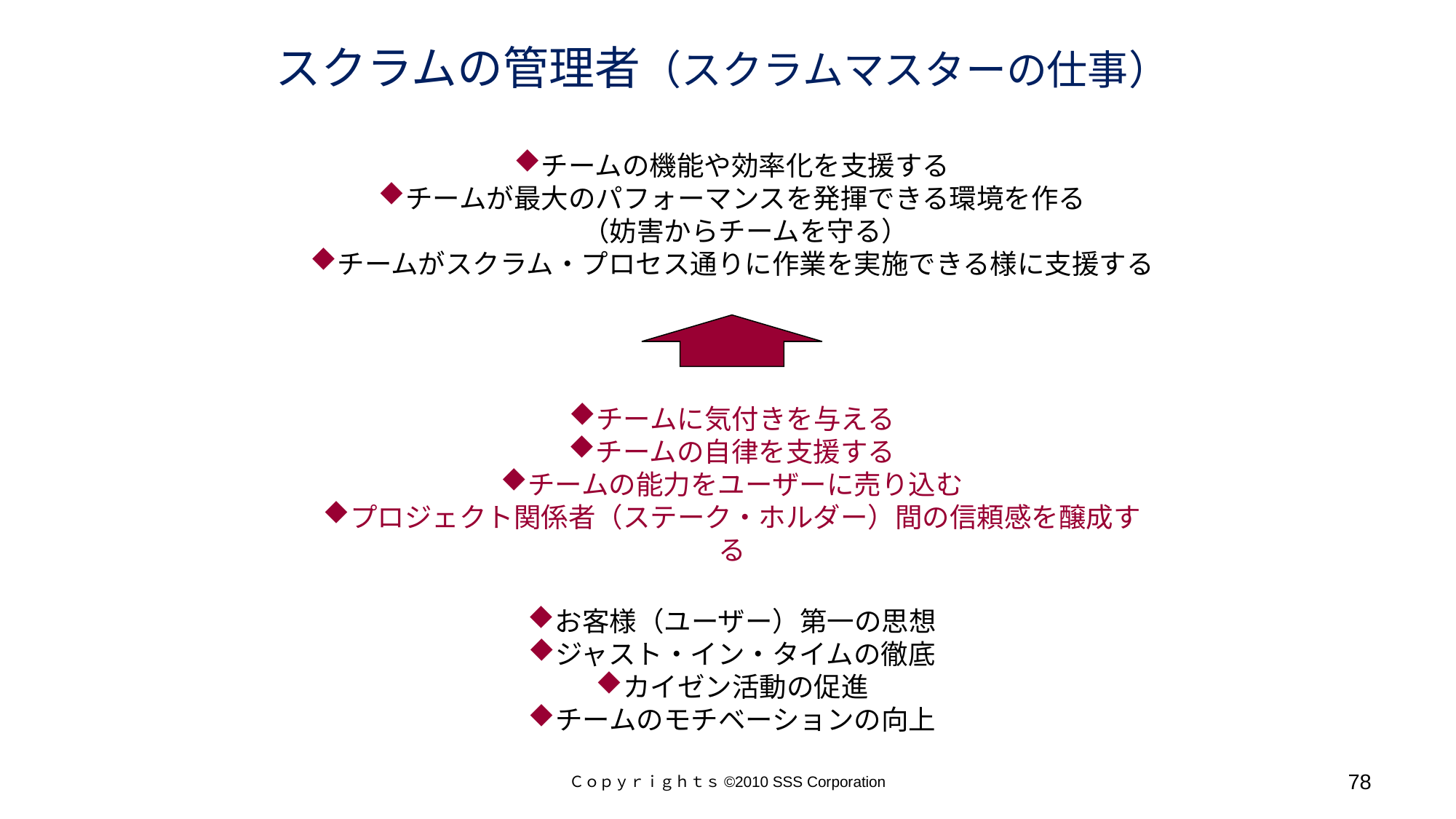

# スクラムの管理者（スクラムマスターの仕事）
チームの機能や効率化を支援する
チームが最大のパフォーマンスを発揮できる環境を作る
　（妨害からチームを守る）
チームがスクラム・プロセス通りに作業を実施できる様に支援する

チームに気付きを与える
チームの自律を支援する
チームの能力をユーザーに売り込む
プロジェクト関係者（ステーク・ホルダー）間の信頼感を醸成する
お客様（ユーザー）第一の思想
ジャスト・イン・タイムの徹底
カイゼン活動の促進
チームのモチベーションの向上
Ｃｏｐｙｒｉｇｈｔｓ©2010 SSS Corporation
78